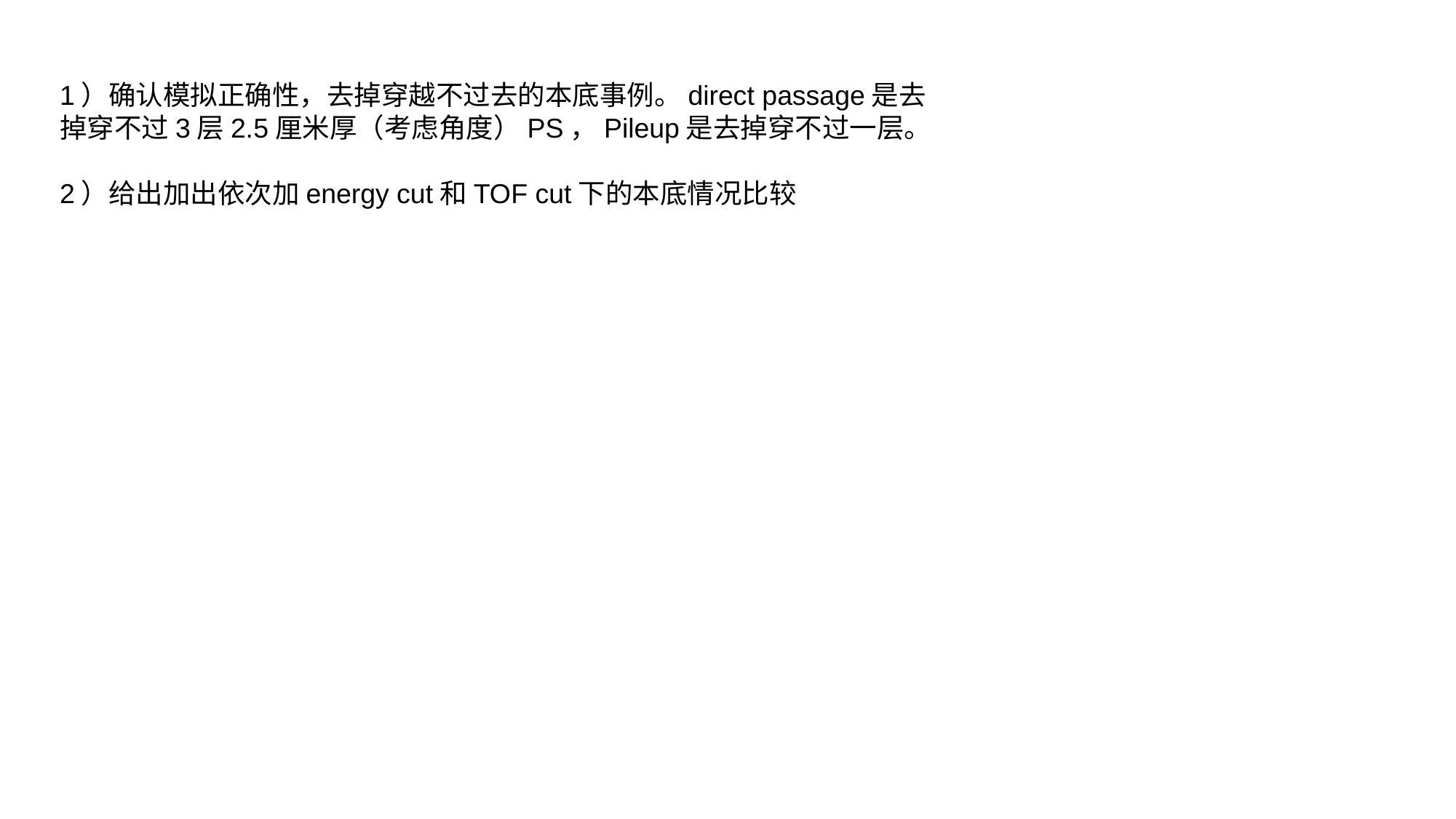

1）确认模拟正确性，去掉穿越不过去的本底事例。direct passage是去掉穿不过3层2.5厘米厚（考虑角度）PS，Pileup是去掉穿不过一层。

2）给出加出依次加energy cut和TOF cut下的本底情况比较